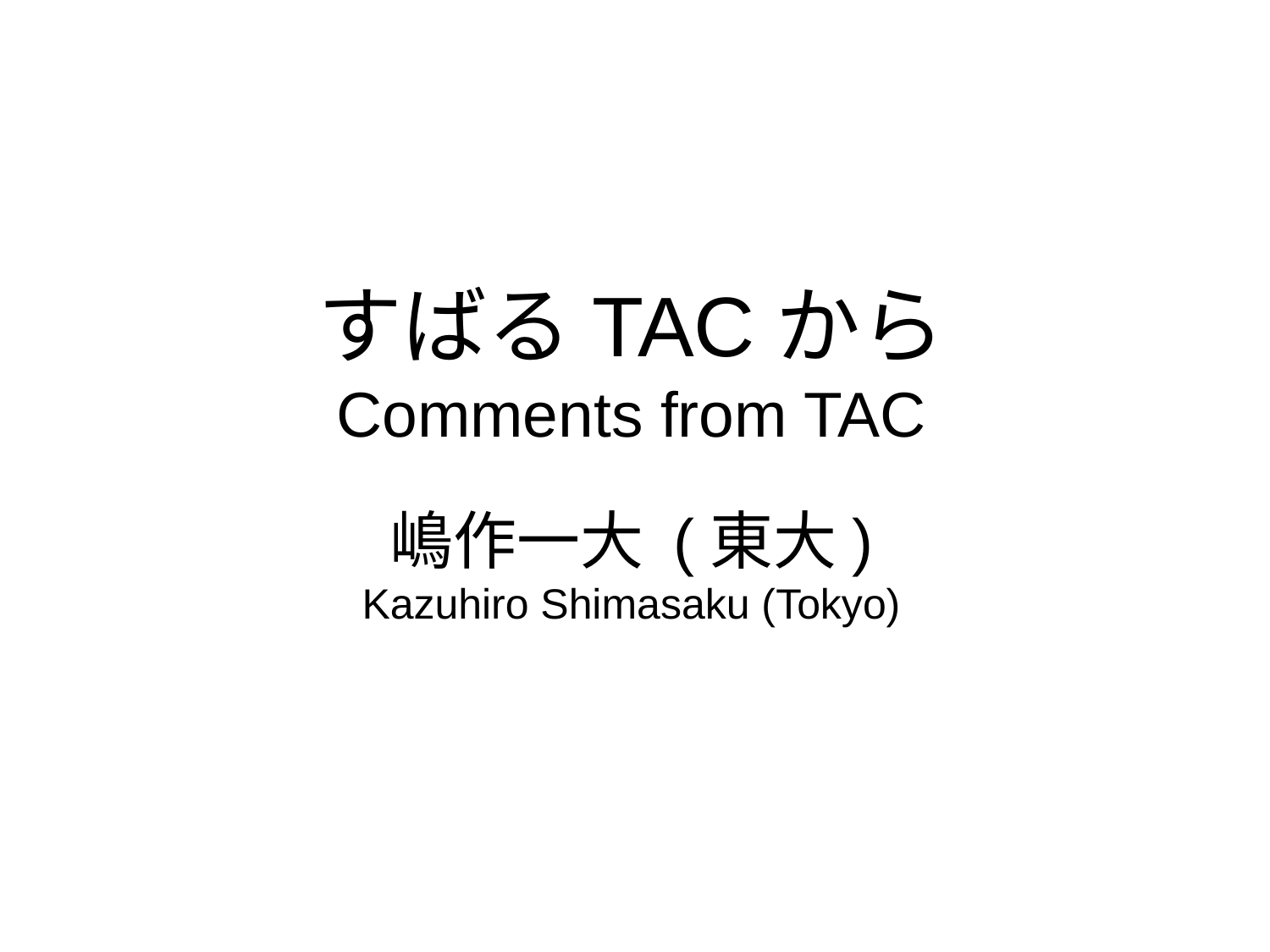

すばるTACから
Comments from TAC

嶋作一大 (東大)
Kazuhiro Shimasaku (Tokyo)